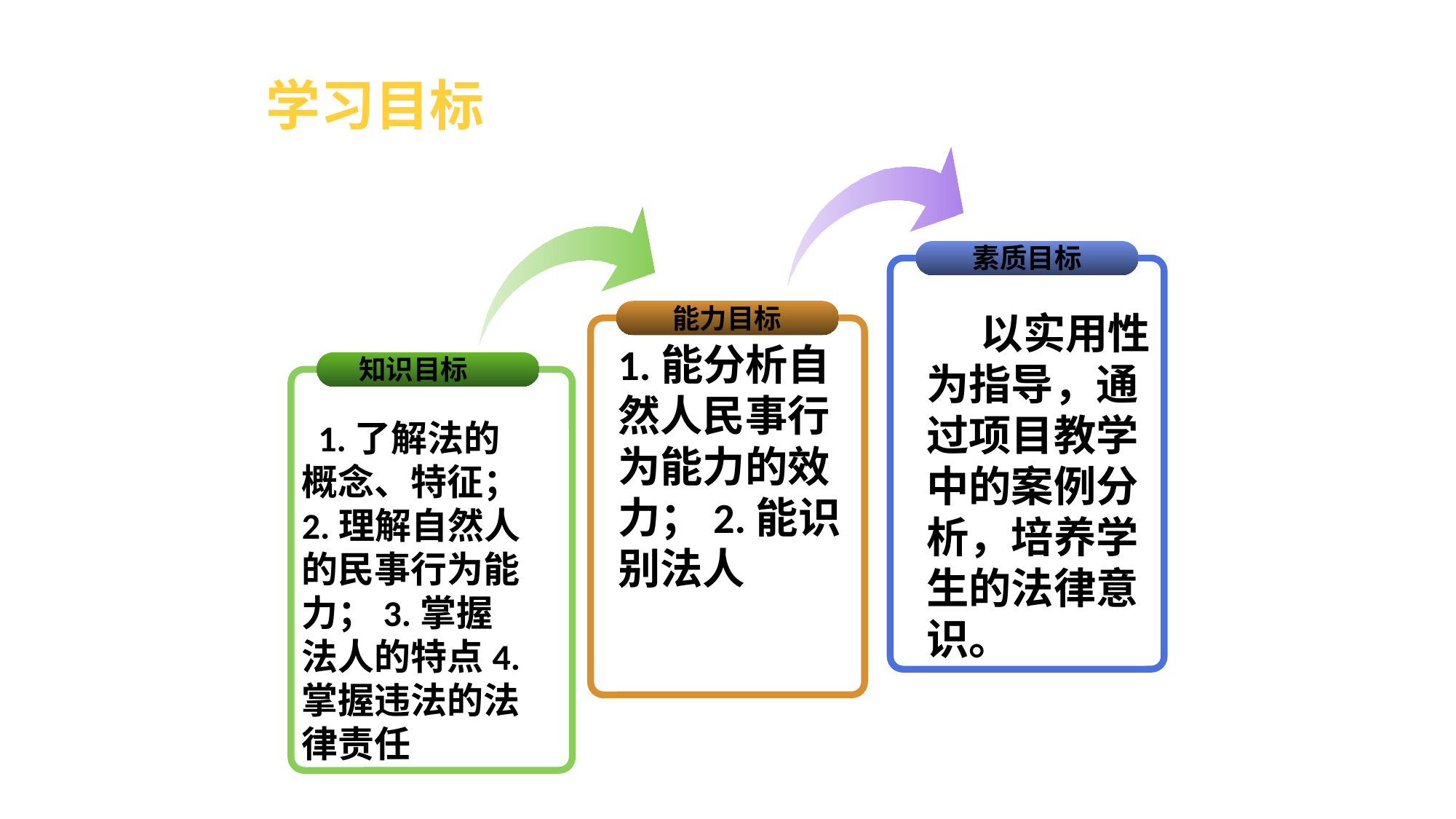

# 学习目标

素质目标

能力目标

     以实用性为指导，通过项目教学中的案例分析，培养学生的法律意识。

1.能分析自然人民事行为能力的效力；2.能识别法人
知识目标

  1.了解法的概念、特征；2.理解自然人的民事行为能力；3.掌握法人的特点4.掌握违法的法律责任